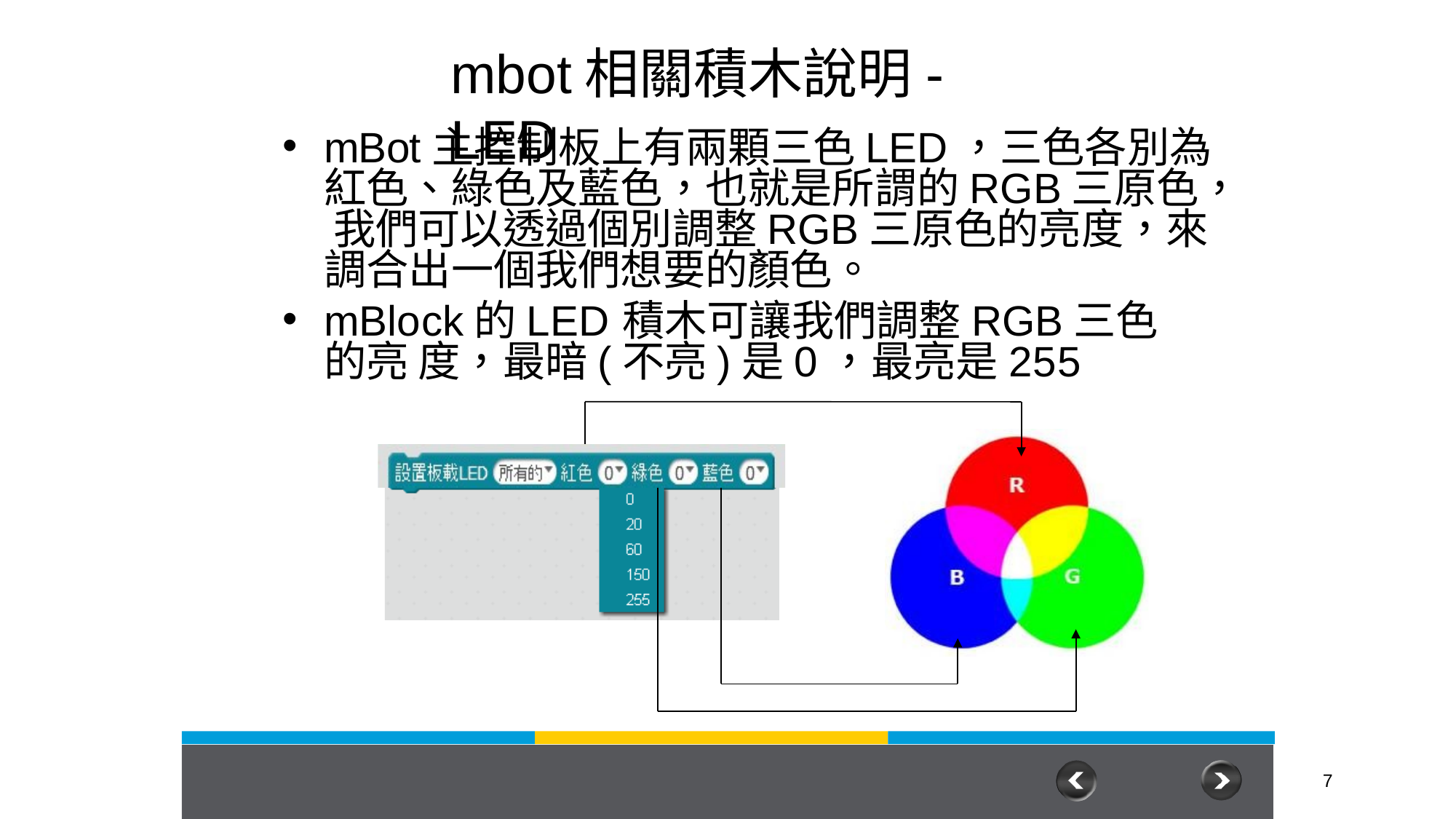

# mbot相關積木說明-LED
mBot主控制板上有兩顆三色LED，三色各別為 紅色、綠色及藍色，也就是所謂的RGB三原色， 我們可以透過個別調整RGB三原色的亮度，來 調合出一個我們想要的顏色。
mBlock的LED積木可讓我們調整RGB三色的亮 度，最暗(不亮)是0，最亮是255

7